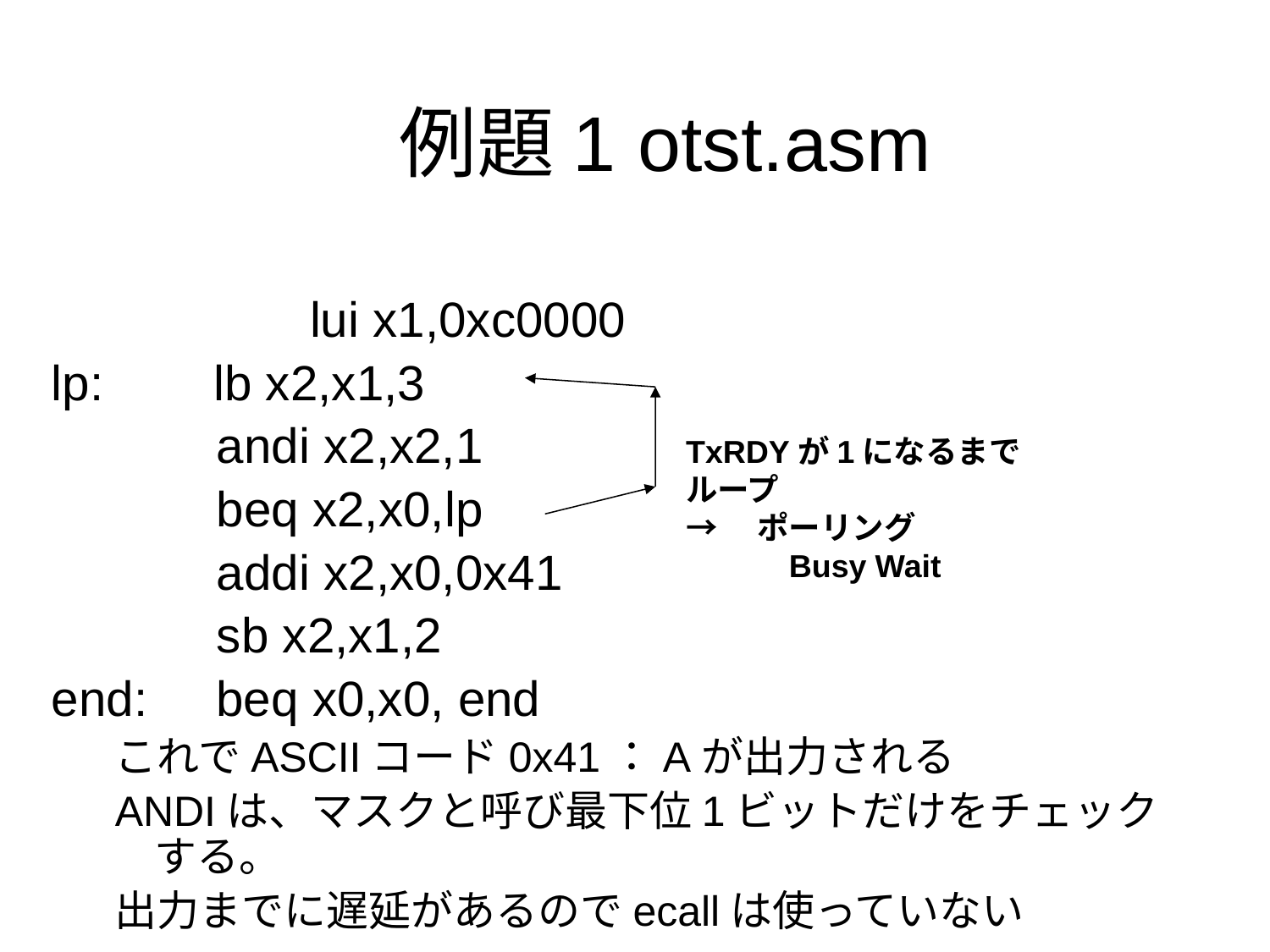

# 例題1 otst.asm

　　　　　lui x1,0xc0000
lp:        lb x2,x1,3
            andi x2,x2,1
            beq x2,x0,lp
            addi x2,x0,0x41
            sb x2,x1,2
end:     beq x0,x0, end
これでASCIIコード0x41：Aが出力される
ANDIは、マスクと呼び最下位1ビットだけをチェックする。
出力までに遅延があるのでecallは使っていない

TxRDYが1になるまで
ループ
→　ポーリング
　　　Busy Wait